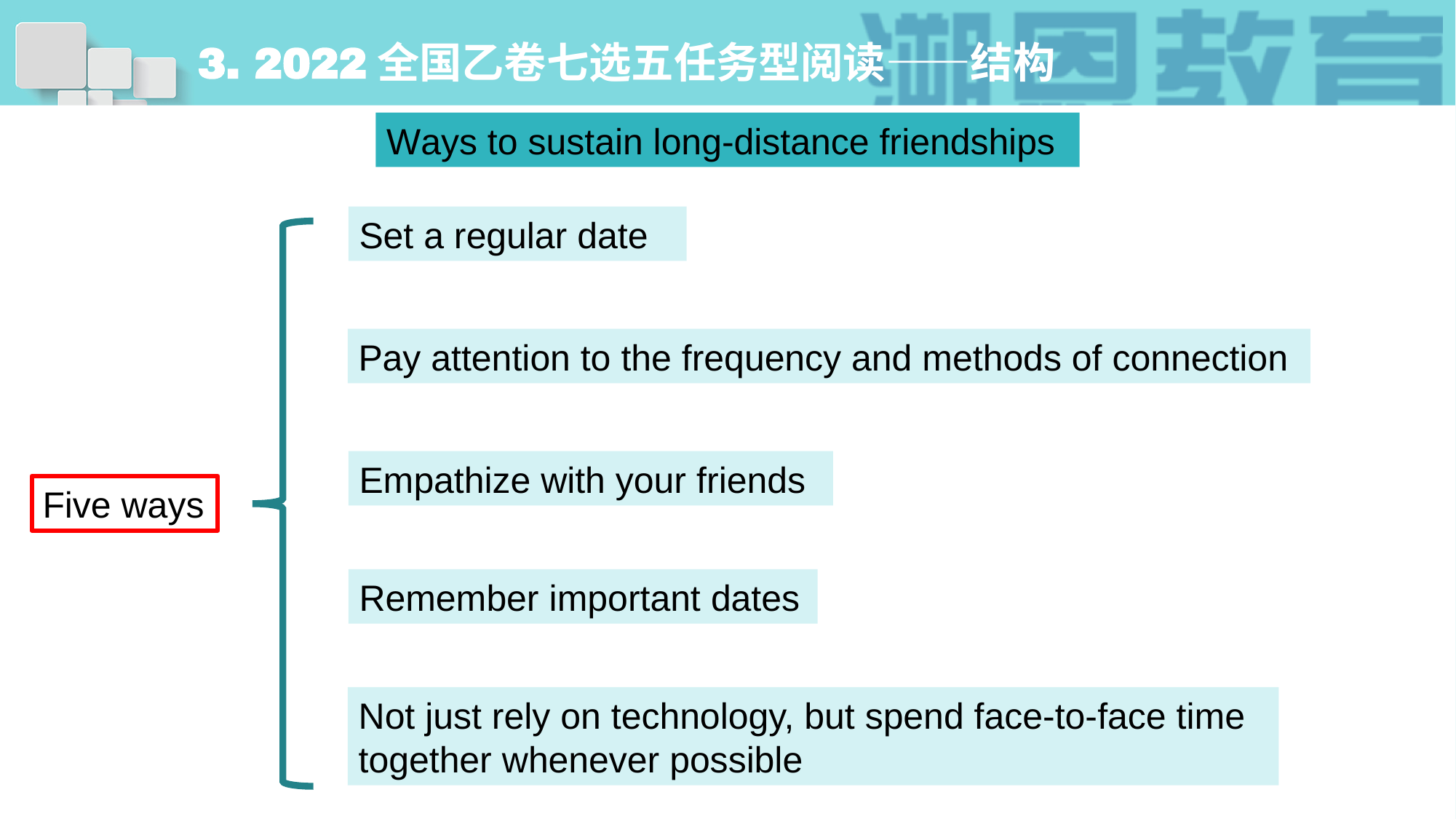

# 3. 2022全国乙卷七选五任务型阅读——结构
Ways to sustain long-distance friendships
Set a regular date

Pay attention to the frequency and methods of connection
Empathize with your friends
Five ways
Remember important dates
Not just rely on technology, but spend face-to-face time together whenever possible